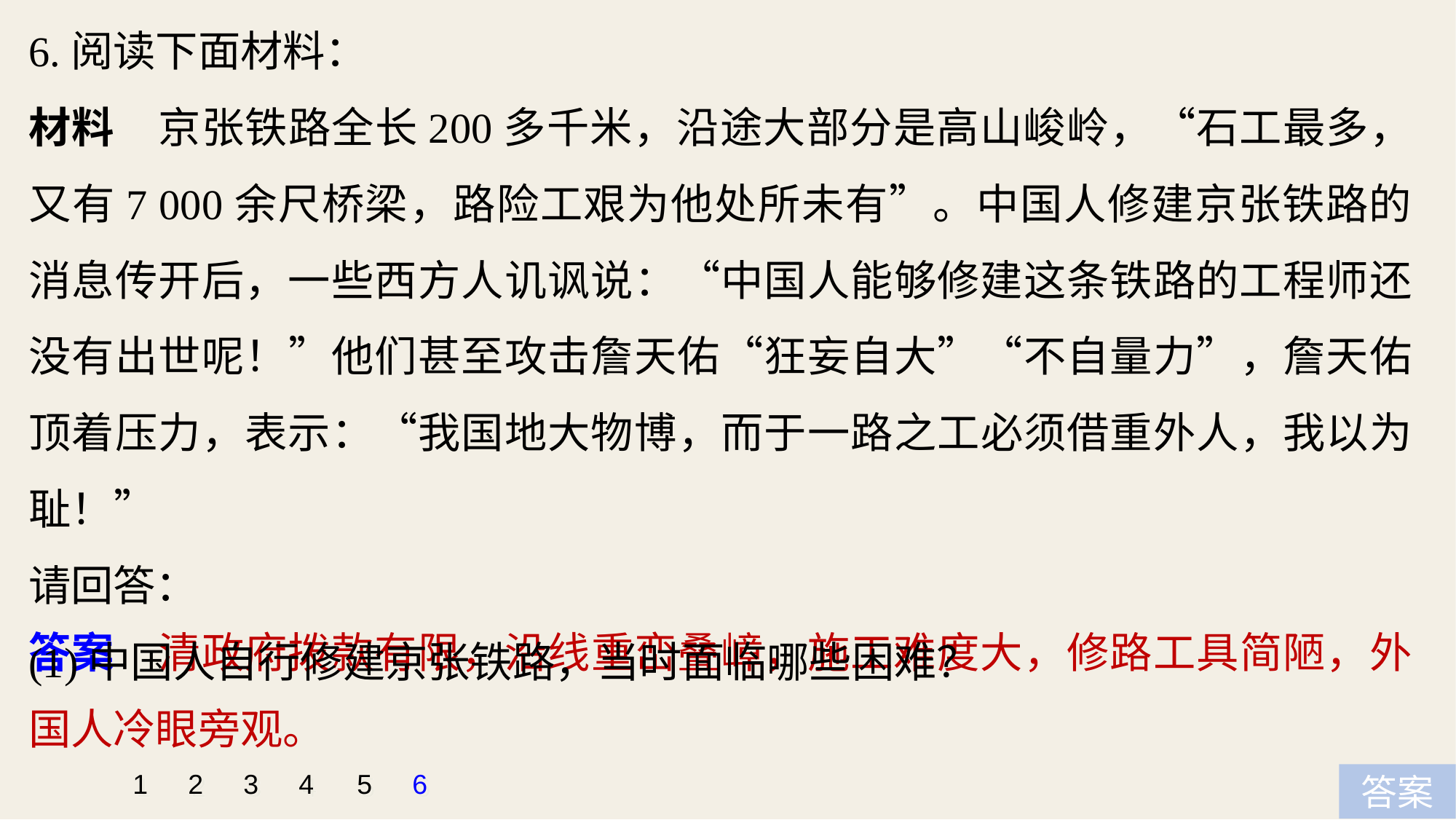

6.阅读下面材料：
材料　京张铁路全长200多千米，沿途大部分是高山峻岭，“石工最多，又有7 000余尺桥梁，路险工艰为他处所未有”。中国人修建京张铁路的消息传开后，一些西方人讥讽说：“中国人能够修建这条铁路的工程师还没有出世呢！”他们甚至攻击詹天佑“狂妄自大”“不自量力”，詹天佑顶着压力，表示：“我国地大物博，而于一路之工必须借重外人，我以为耻！”
请回答：
(1)中国人自行修建京张铁路，当时面临哪些困难？
答案　清政府拨款有限，沿线重峦叠嶂，施工难度大，修路工具简陋，外国人冷眼旁观。
1
2
3
4
5
6
答案